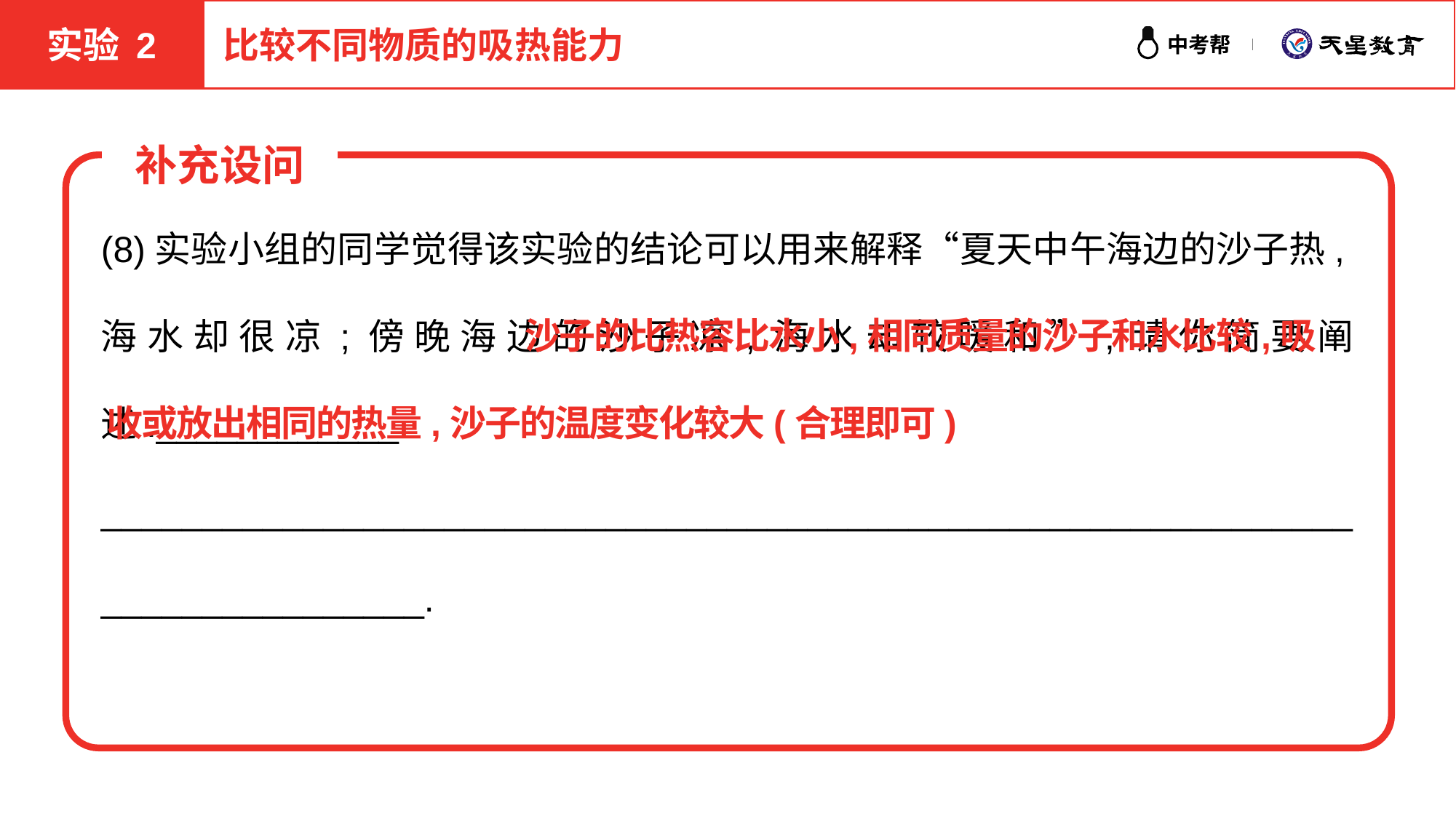

实验 2
比较不同物质的吸热能力
补充设问

(8)实验小组的同学觉得该实验的结论可以用来解释“夏天中午海边的沙子热,海水却很凉;傍晚海边的沙子凉,海水却较暖和”,请你简要阐述:____________
______________________________________________________________________________.
                                                             沙子的比热容比水小,相同质量的沙子和水比较,吸收或放出相同的热量,沙子的温度变化较大(合理即可)